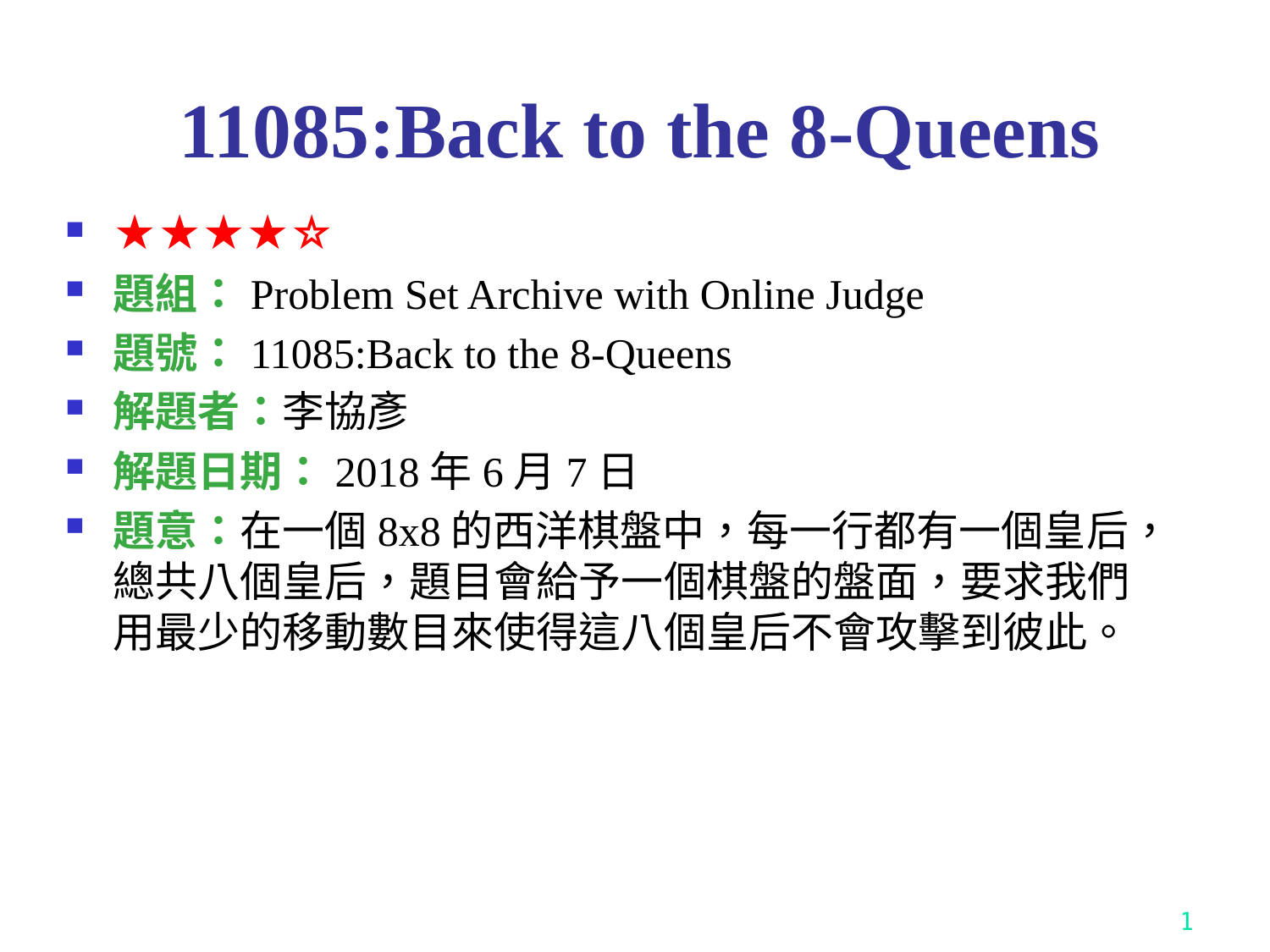

# 11085:Back to the 8-Queens
★★★★☆
題組：Problem Set Archive with Online Judge
題號：11085:Back to the 8-Queens
解題者：李協彥
解題日期：2018年6月7日
題意：在一個8x8的西洋棋盤中，每一行都有一個皇后，總共八個皇后，題目會給予一個棋盤的盤面，要求我們用最少的移動數目來使得這八個皇后不會攻擊到彼此。
1